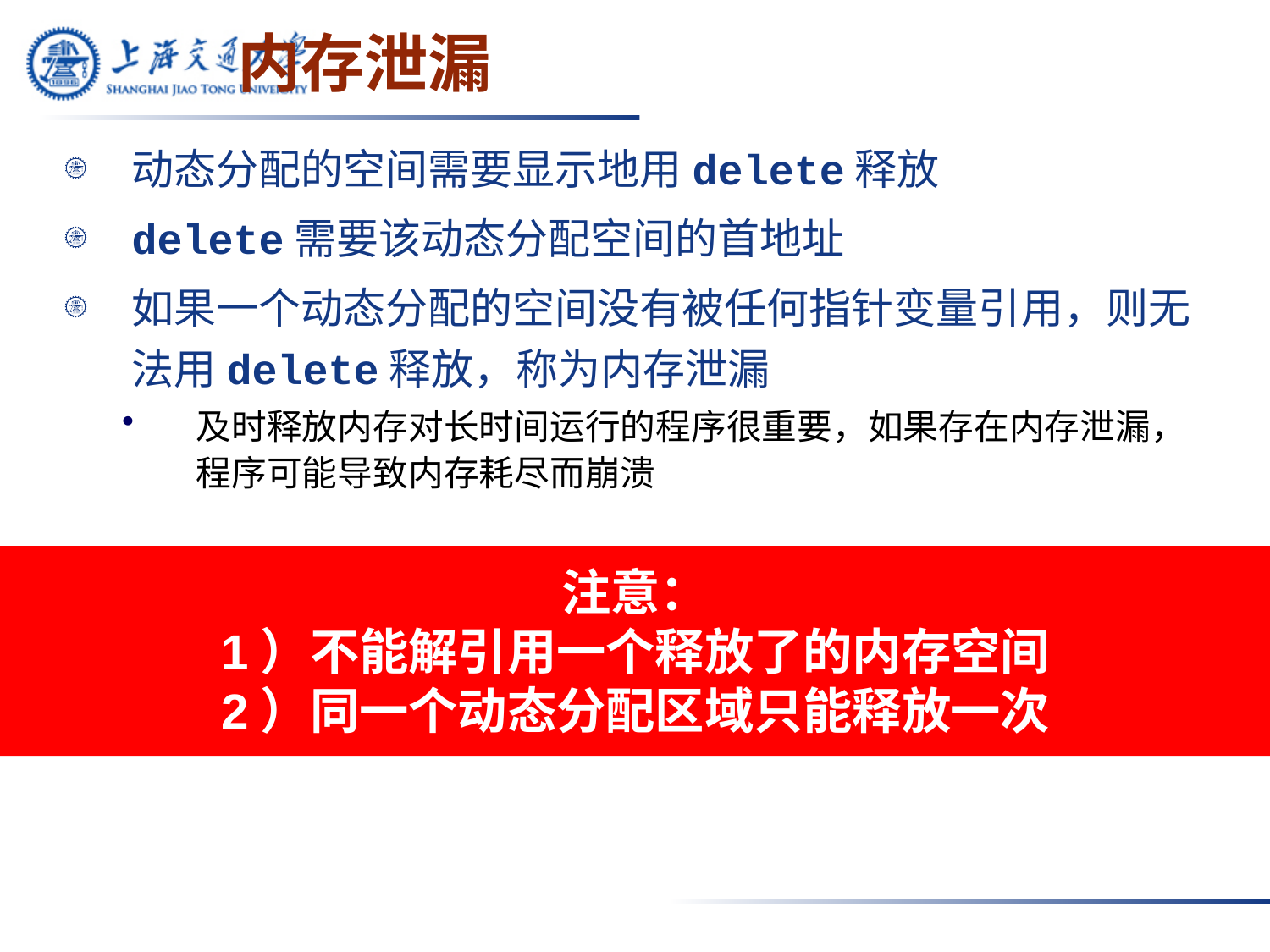

# 内存泄漏
动态分配的空间需要显示地用delete释放
delete需要该动态分配空间的首地址
如果一个动态分配的空间没有被任何指针变量引用，则无法用delete释放，称为内存泄漏
及时释放内存对长时间运行的程序很重要，如果存在内存泄漏，程序可能导致内存耗尽而崩溃

注意：
1）不能解引用一个释放了的内存空间
2）同一个动态分配区域只能释放一次